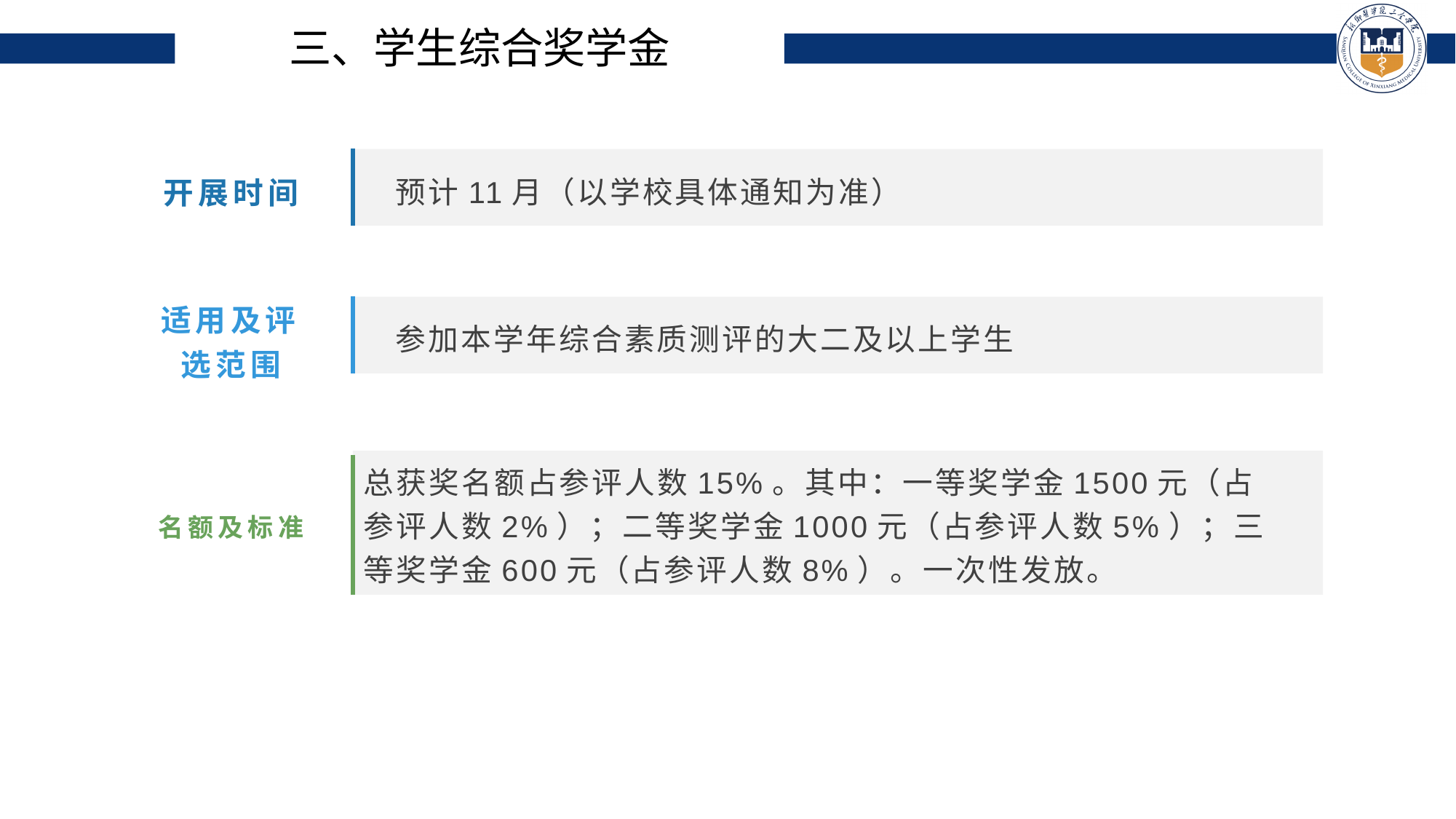

三、学生综合奖学金
预计11月（以学校具体通知为准）

开展时间
适用及评选范围
参加本学年综合素质测评的大二及以上学生

总获奖名额占参评人数15%。其中：一等奖学金1500元（占参评人数2%）；二等奖学金1000元（占参评人数5%）；三等奖学金600元（占参评人数8%）。一次性发放。
名额及标准